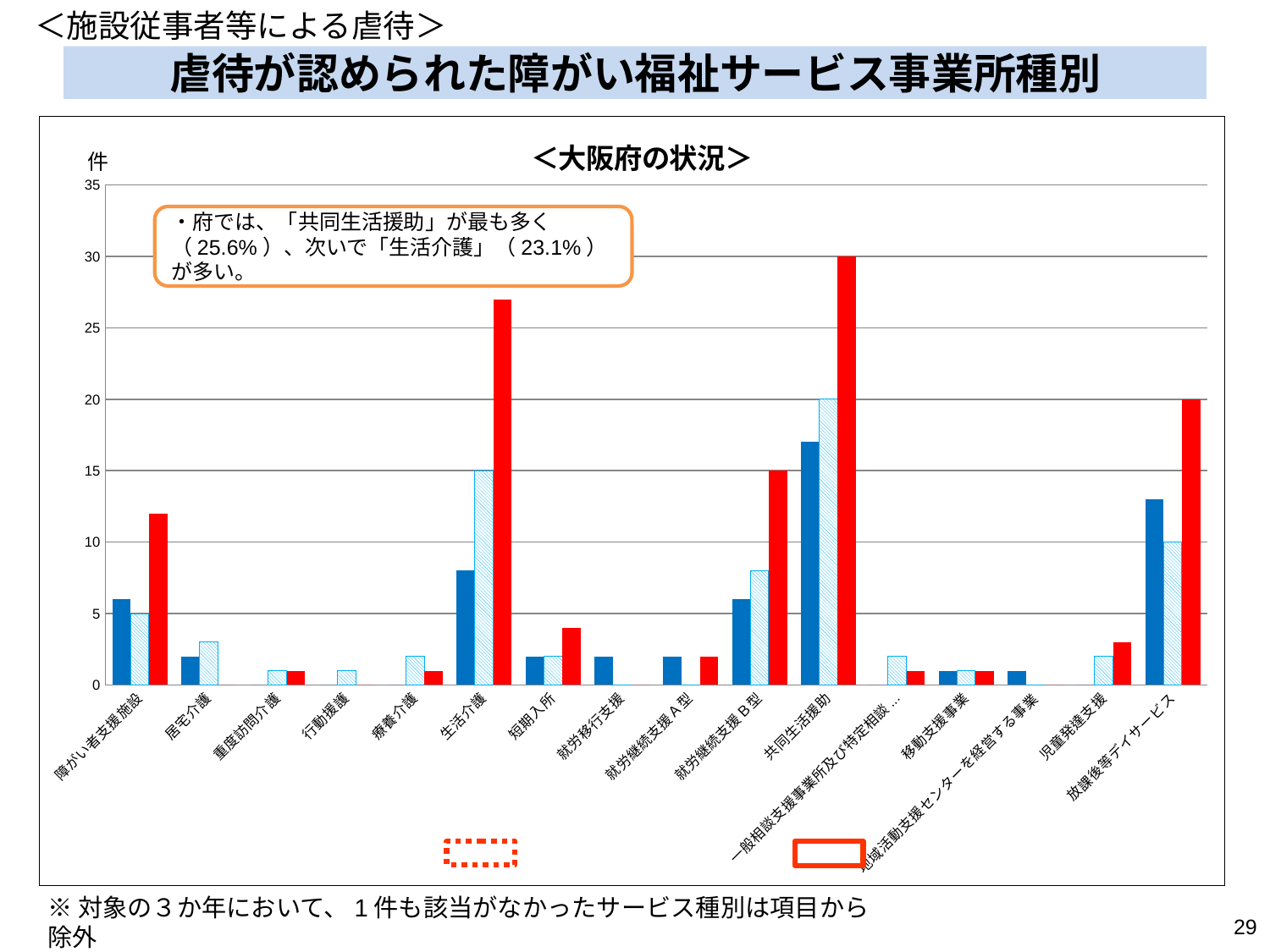

＜施設従事者等による虐待＞
# 虐待が認められた障がい福祉サービス事業所種別

### Chart: ＜大阪府の状況＞

| Category | R3 | R4 | R５ |
|---|---|---|---|
| 障がい者支援施設 | 6.0 | 5.0 | 12.0 |
| 居宅介護 | 2.0 | 3.0 | 0.0 |
| 重度訪問介護 | 0.0 | 1.0 | 1.0 |
| 行動援護 | 0.0 | 1.0 | 0.0 |
| 療養介護 | 0.0 | 2.0 | 1.0 |
| 生活介護 | 8.0 | 15.0 | 27.0 |
| 短期入所 | 2.0 | 2.0 | 4.0 |
| 就労移行支援 | 2.0 | 0.0 | 0.0 |
| 就労継続支援Ａ型 | 2.0 | 0.0 | 2.0 |
| 就労継続支援Ｂ型 | 6.0 | 8.0 | 15.0 |
| 共同生活援助 | 17.0 | 20.0 | 30.0 |
| 一般相談支援事業所及び特定相談支援事業所 | 0.0 | 2.0 | 1.0 |
| 移動支援事業 | 1.0 | 1.0 | 1.0 |
| 地域活動支援センターを経営する事業 | 1.0 | 0.0 | 0.0 |
| 児童発達支援 | 0.0 | 2.0 | 3.0 |
| 放課後等デイサービス | 13.0 | 10.0 | 20.0 |
件
・府では、「共同生活援助」が最も多く（25.6%）、次いで「生活介護」（23.1%）が多い。

※対象の３か年において、1件も該当がなかったサービス種別は項目から除外
29